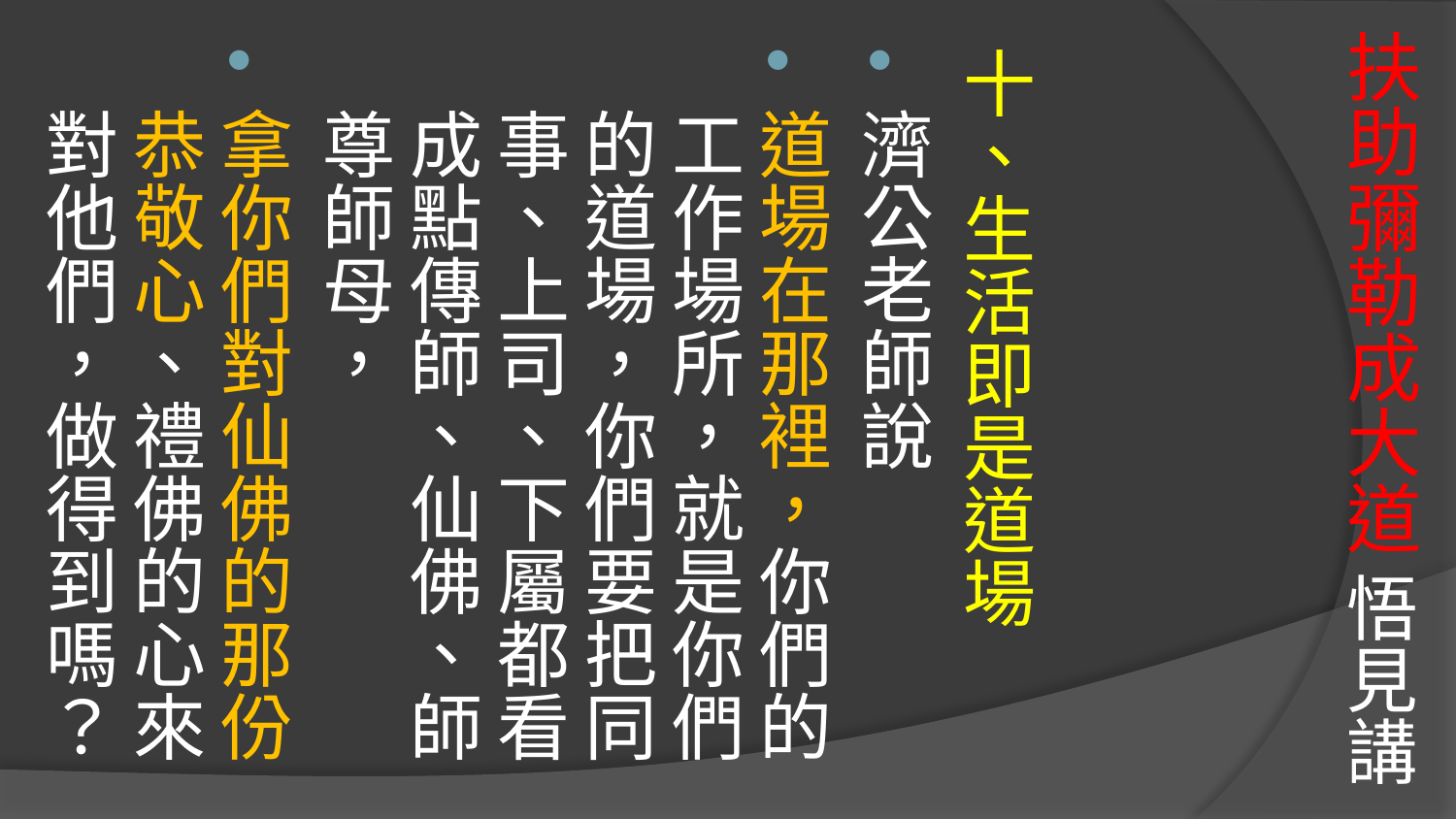

# 扶助彌勒成大道 悟見講
十、生活即是道場
濟公老師說
道場在那裡，你們的工作場所，就是你們的道場，你們要把同事、上司、下屬都看成點傳師、仙佛、師尊師母，
拿你們對仙佛的那份恭敬心、禮佛的心來對他們，做得到嗎？